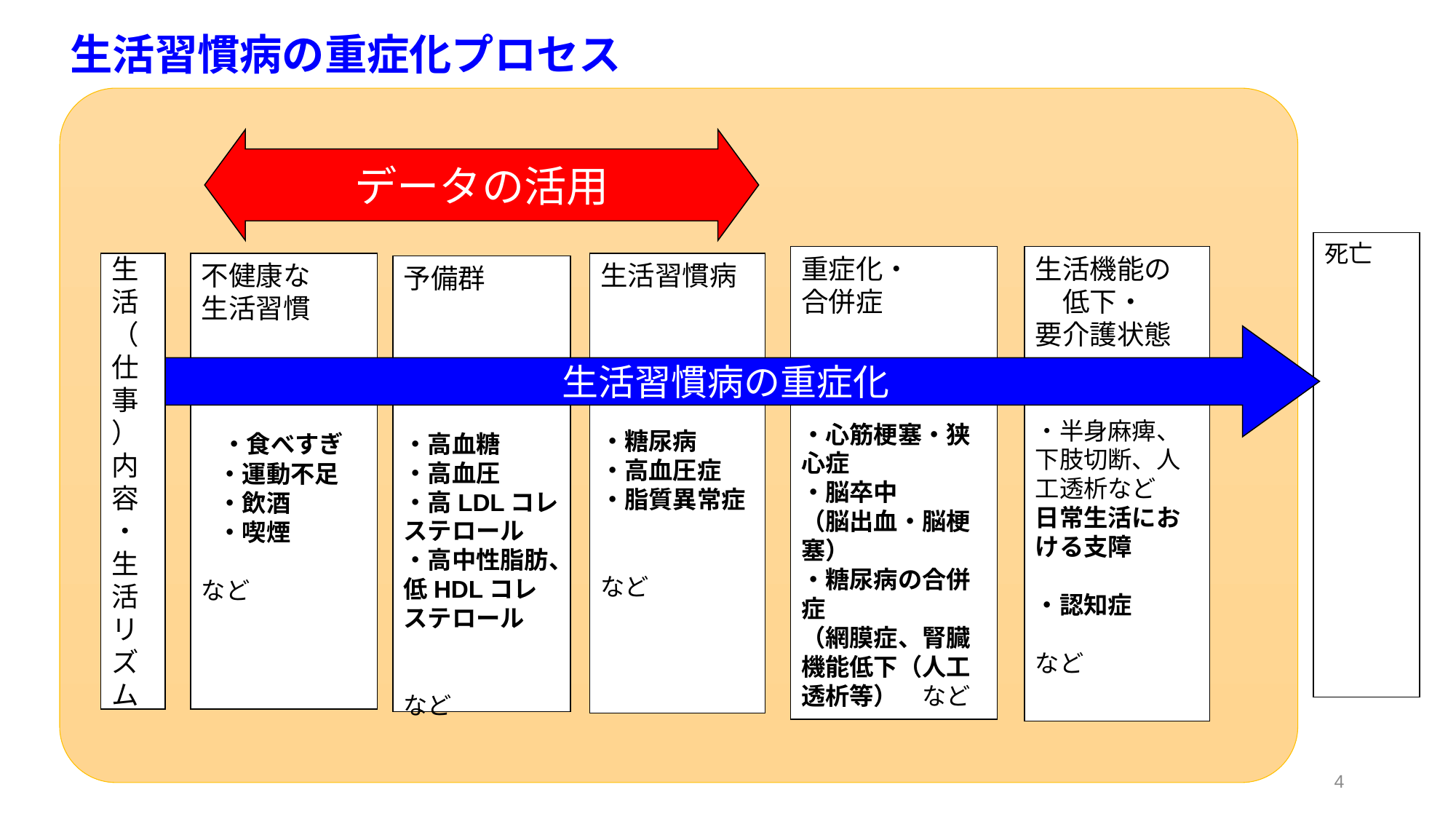

生活習慣病の重症化プロセス

死亡
重症化・
合併症

・心筋梗塞・狭心症
・脳卒中
（脳出血・脳梗塞）
・糖尿病の合併症
（網膜症、腎臓機能低下（人工透析等）　など
生活機能の　低下・
要介護状態

・半身麻痺、下肢切断、人工透析など
日常生活における支障

・認知症

など
生活習慣病

・糖尿病
・高血圧症
・脂質異常症

など
生活（仕事）内容・生活リズム
不健康な
生活習慣

  ・食べすぎ
  ・運動不足
  ・飲酒
  ・喫煙

など
予備群

・高血糖
・高血圧
・高LDLコレステロール
・高中性脂肪、低HDLコレステロール

など
生活習慣病の重症化
データの活用
4